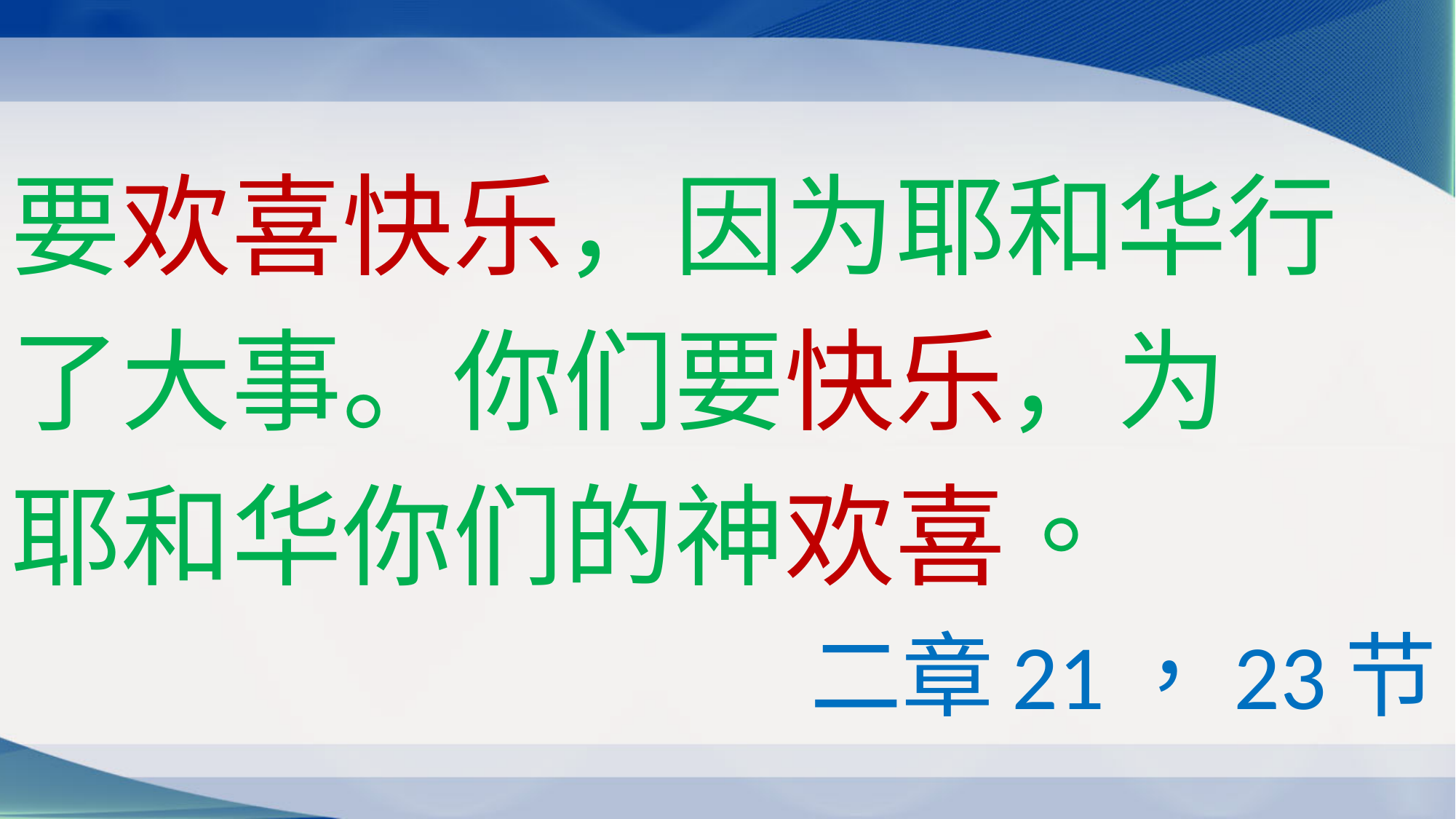

要欢喜快乐，因为耶和华行
了大事。你们要快乐，为
耶和华你们的神欢喜。
                                      二章21，23节